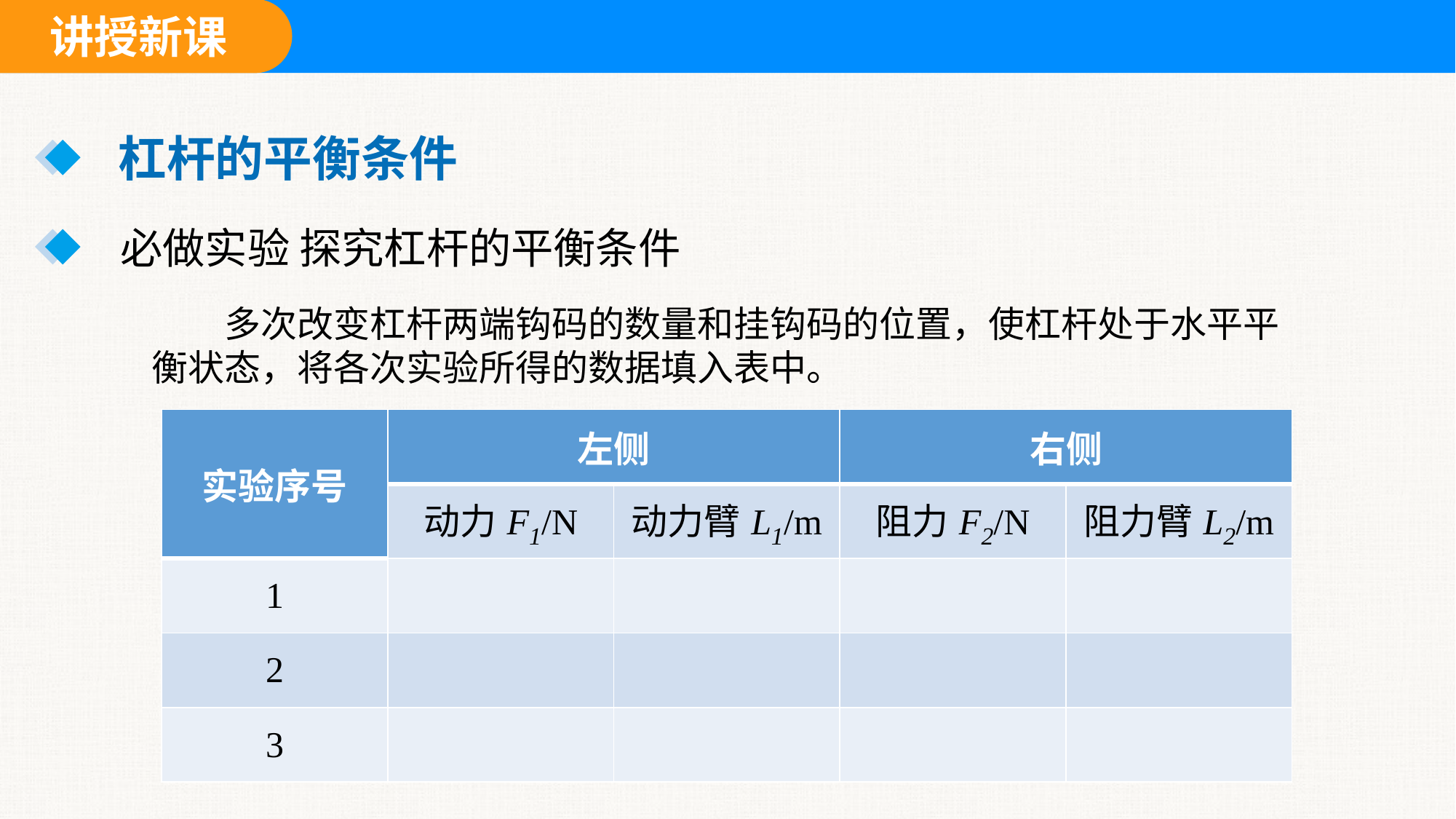

杠杆的平衡条件

必做实验 探究杠杆的平衡条件

多次改变杠杆两端钩码的数量和挂钩码的位置，使杠杆处于水平平衡状态，将各次实验所得的数据填入表中。
| 实验序号 | 左侧 |  | 右侧 |  |
| --- | --- | --- | --- | --- |
|  | 动力F1/N | 动力臂L1/m | 阻力F2/N | 阻力臂L2/m |
| 1 |  |  |  |  |
| 2 |  |  |  |  |
| 3 |  |  |  |  |